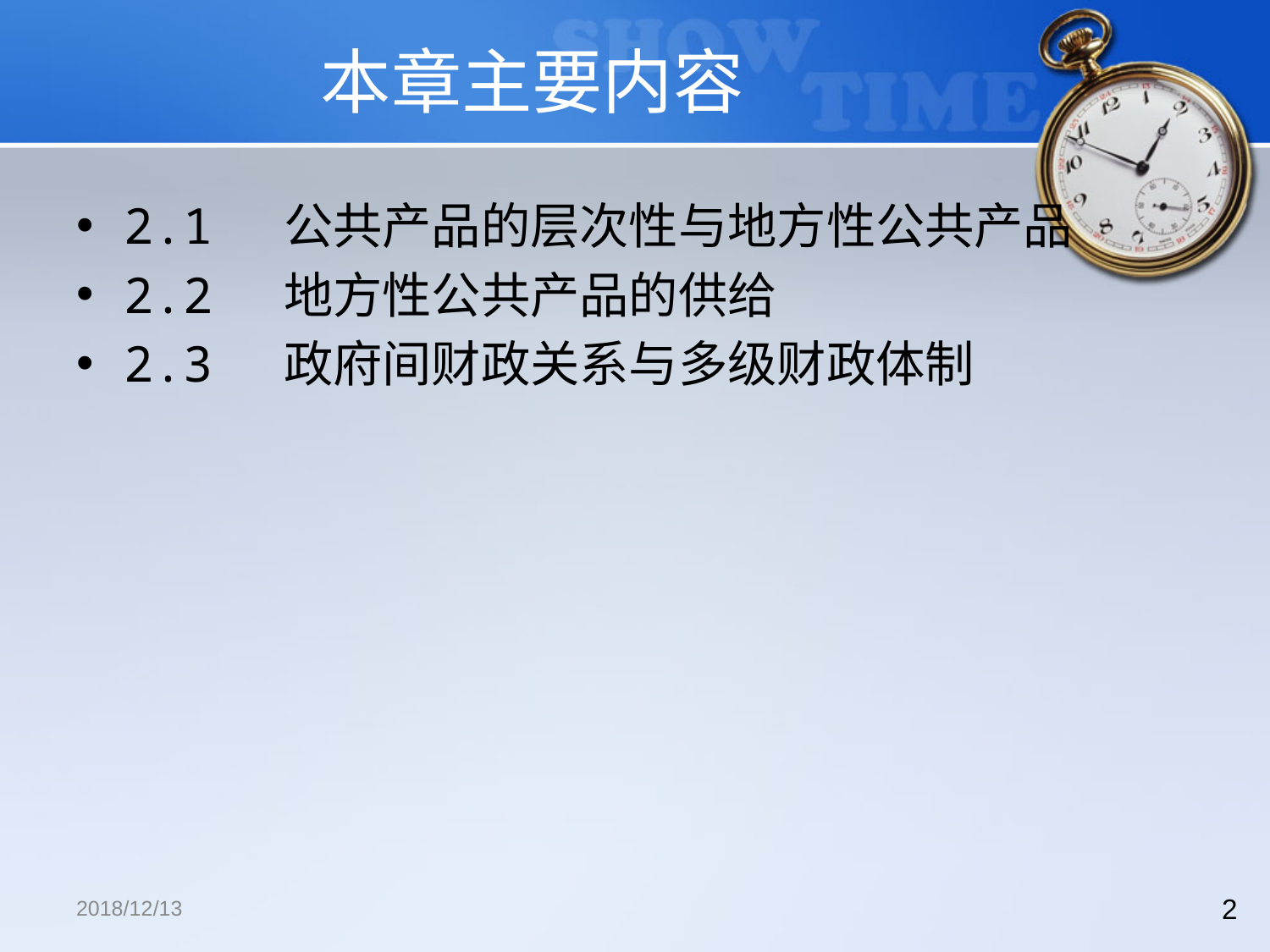

# 本章主要内容
2.1  公共产品的层次性与地方性公共产品
2.2  地方性公共产品的供给
2.3  政府间财政关系与多级财政体制
2018/12/13
2